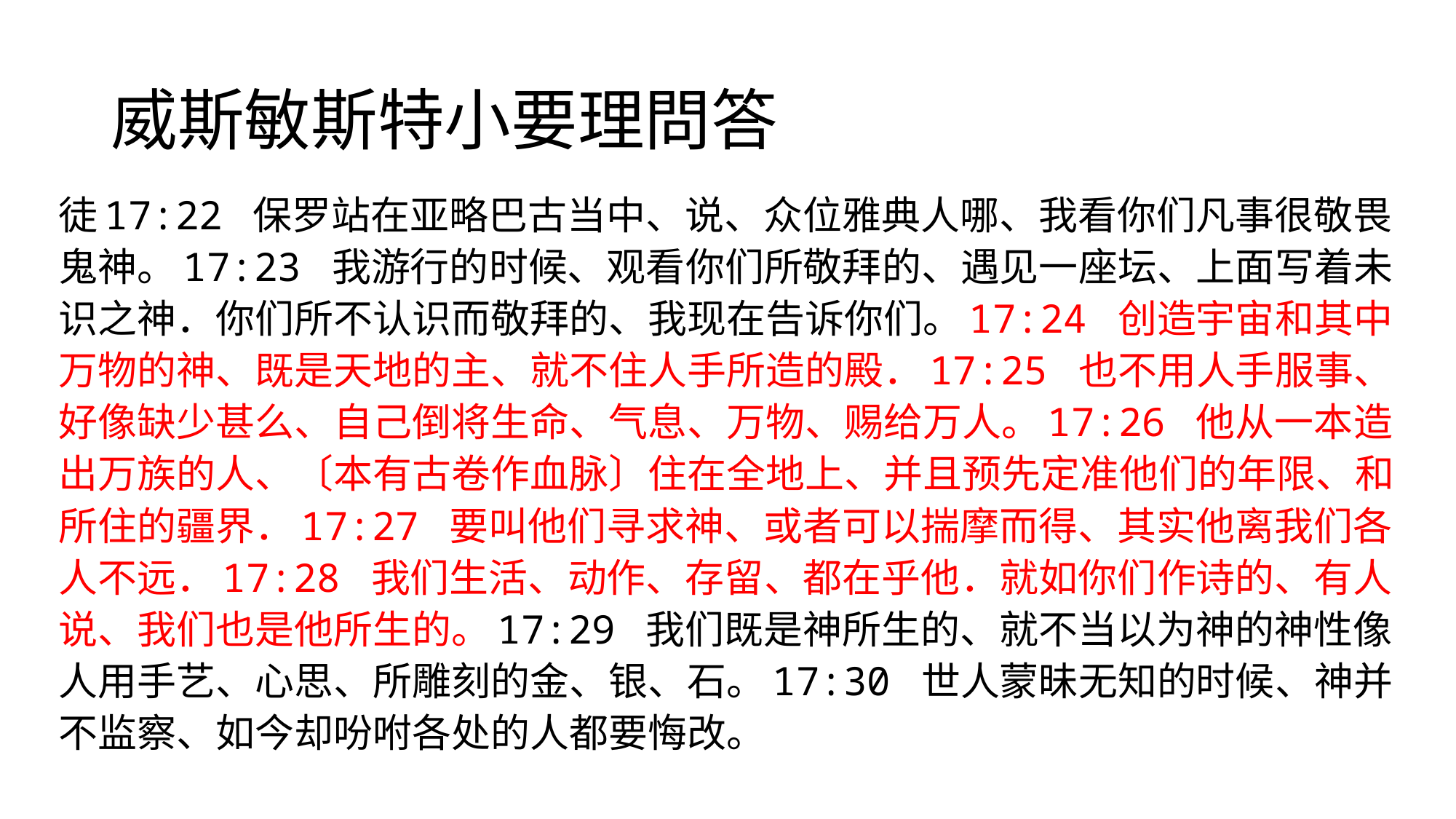

# 威斯敏斯特小要理問答
徒17:22 保罗站在亚略巴古当中、说、众位雅典人哪、我看你们凡事很敬畏鬼神。17:23 我游行的时候、观看你们所敬拜的、遇见一座坛、上面写着未识之神．你们所不认识而敬拜的、我现在告诉你们。17:24 创造宇宙和其中万物的神、既是天地的主、就不住人手所造的殿．17:25 也不用人手服事、好像缺少甚么、自己倒将生命、气息、万物、赐给万人。17:26 他从一本造出万族的人、〔本有古卷作血脉〕住在全地上、并且预先定准他们的年限、和所住的疆界．17:27 要叫他们寻求神、或者可以揣摩而得、其实他离我们各人不远．17:28 我们生活、动作、存留、都在乎他．就如你们作诗的、有人说、我们也是他所生的。17:29 我们既是神所生的、就不当以为神的神性像人用手艺、心思、所雕刻的金、银、石。17:30 世人蒙昧无知的时候、神并不监察、如今却吩咐各处的人都要悔改。